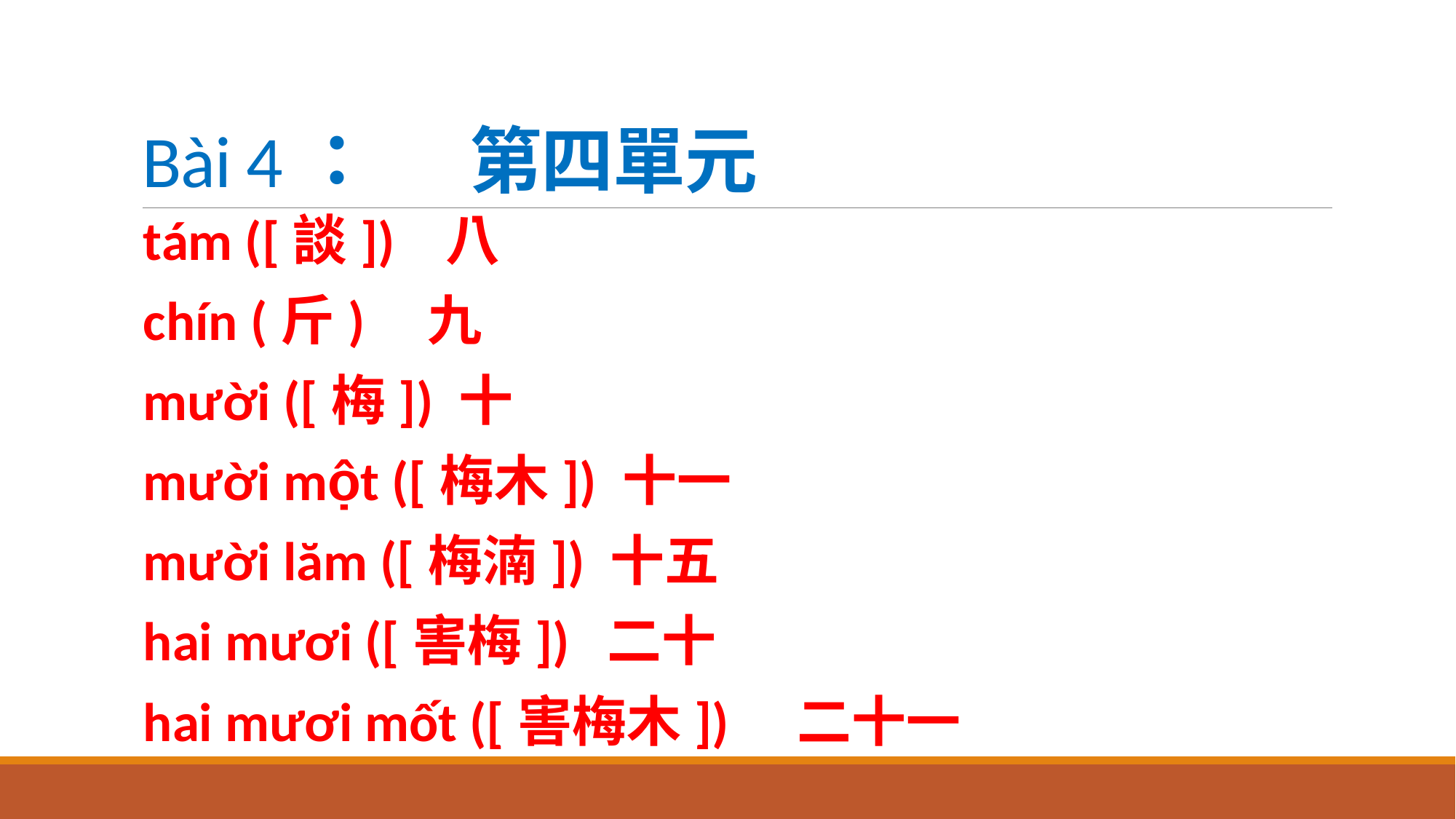

# Bài 4：	第四單元
tám ([談])   八
chín (斤)    九
mười ([梅]) 十
mười một ([梅木]) 十一
mười lăm ([梅湳]) 十五
hai mươi ([害梅])  二十
hai mươi mốt ([害梅木])  	二十一